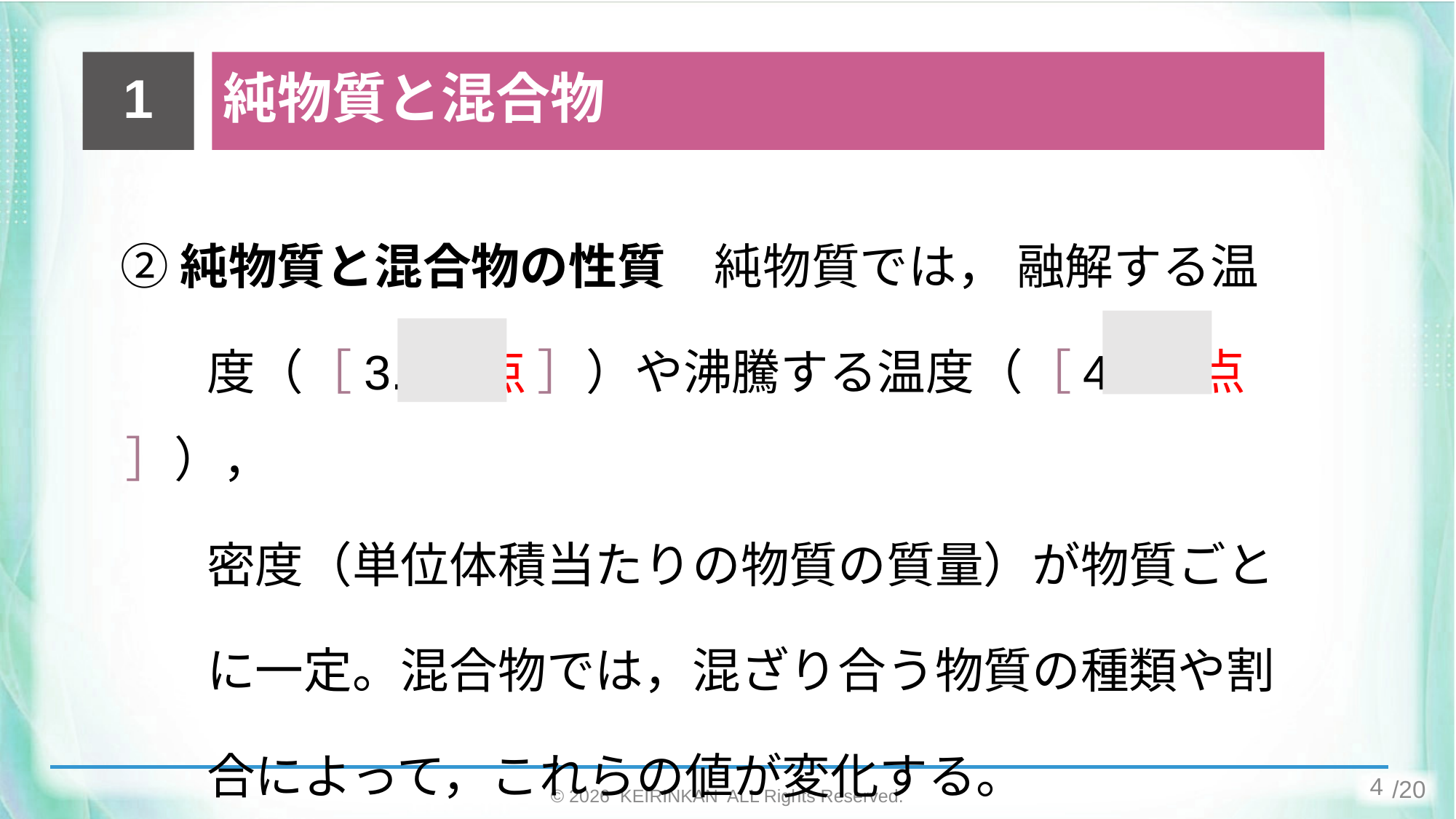

1
純物質と混合物
　 ② 純物質と混合物の性質　純物質では， 融解する温
　　　度（［3. 融点 ］）や沸騰する温度（［4. 沸点 ］），
　　　密度（単位体積当たりの物質の質量）が物質ごと
　　　に一定。混合物では，混ざり合う物質の種類や割
　　　合によって，これらの値が変化する。

© 2026  KEIRINKAN  ALL Rights Reserved.